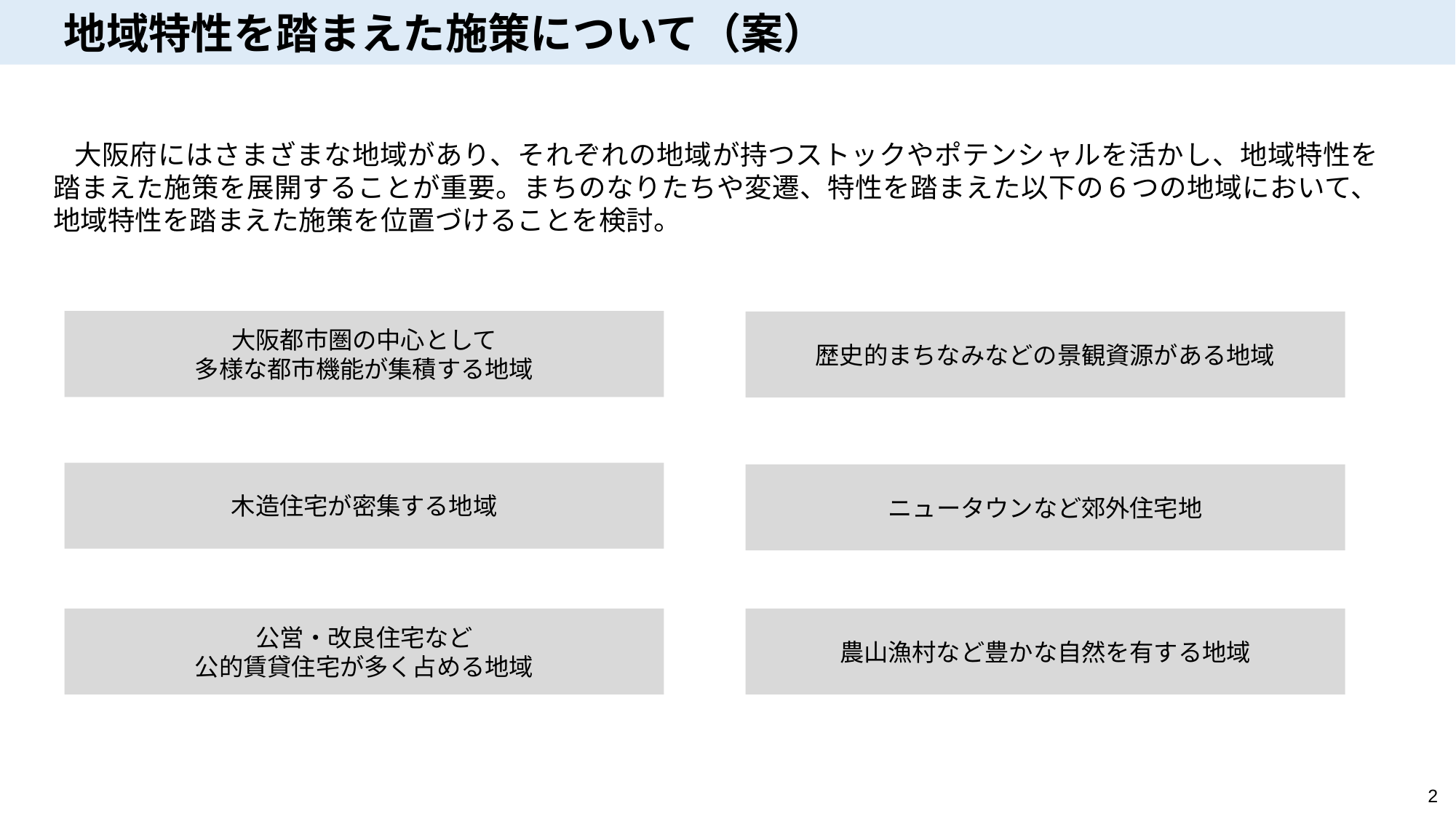

地域特性を踏まえた施策について（案）
大阪府にはさまざまな地域があり、それぞれの地域が持つストックやポテンシャルを活かし、地域特性を踏まえた施策を展開することが重要。まちのなりたちや変遷、特性を踏まえた以下の６つの地域において、地域特性を踏まえた施策を位置づけることを検討。
大阪都市圏の中心として
多様な都市機能が集積する地域
歴史的まちなみなどの景観資源がある地域
木造住宅が密集する地域
ニュータウンなど郊外住宅地
公営・改良住宅など
公的賃貸住宅が多く占める地域
農山漁村など豊かな自然を有する地域
2